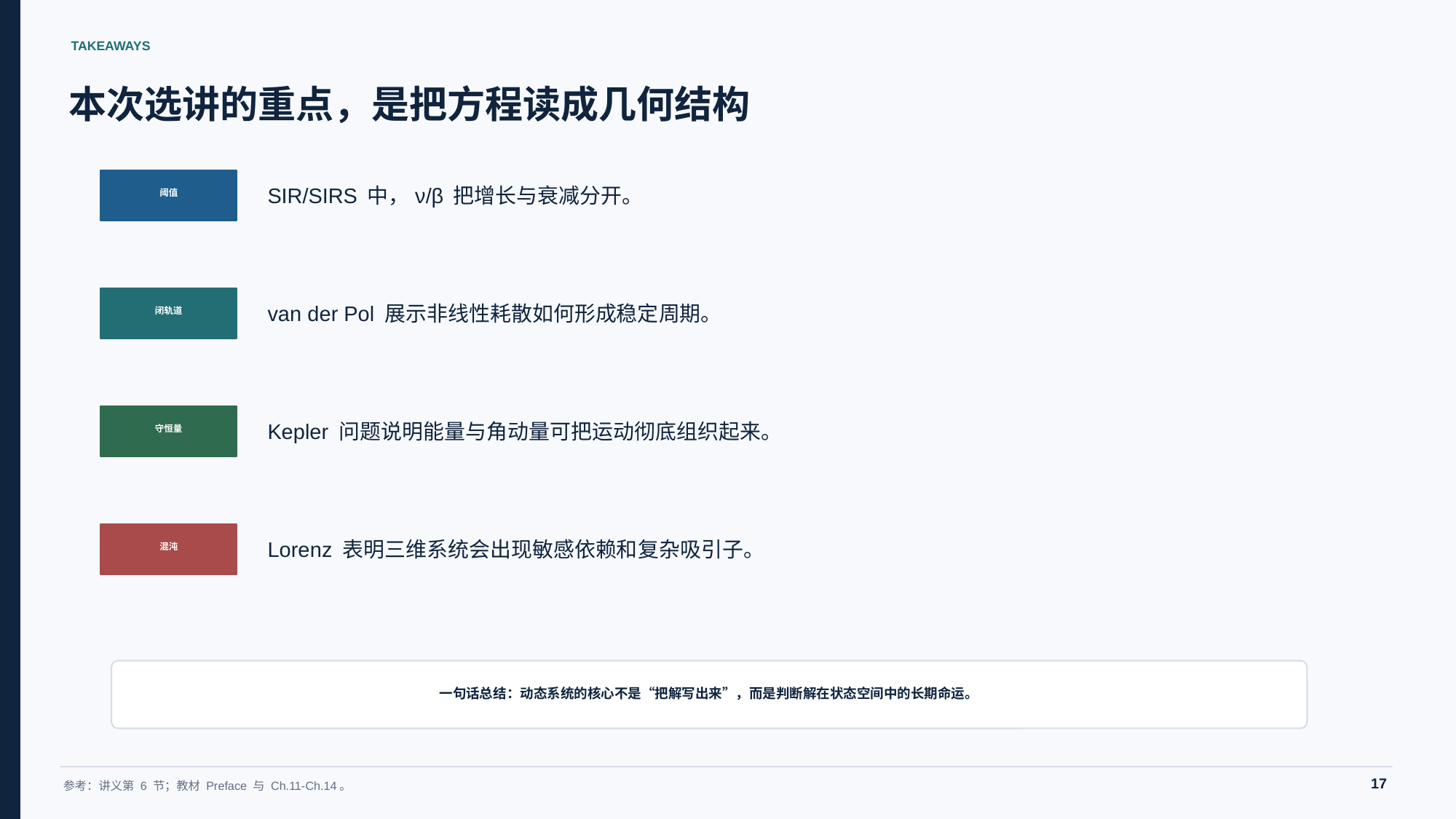

TAKEAWAYS
本次选讲的重点，是把方程读成几何结构

SIR/SIRS 中，ν/β 把增长与衰减分开。
阈值

van der Pol 展示非线性耗散如何形成稳定周期。
闭轨道

Kepler 问题说明能量与角动量可把运动彻底组织起来。
守恒量

Lorenz 表明三维系统会出现敏感依赖和复杂吸引子。
混沌

一句话总结：动态系统的核心不是“把解写出来”，而是判断解在状态空间中的长期命运。

17
参考：讲义第 6 节；教材 Preface 与 Ch.11-Ch.14。